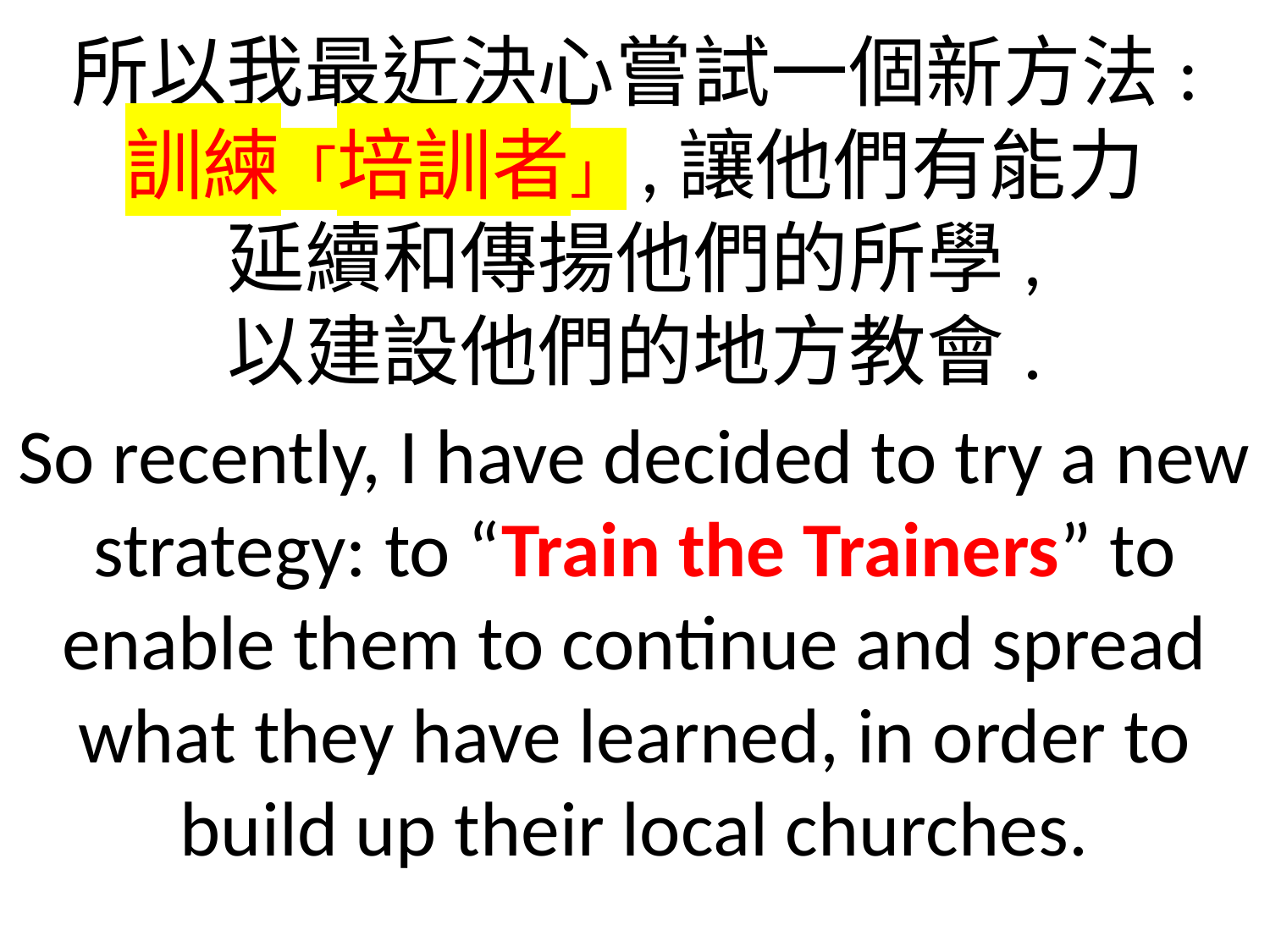

所以我最近決心嘗試一個新方法:
訓練「培訓者」,讓他們有能力
延續和傳揚他們的所學,
以建設他們的地方教會.
So recently, I have decided to try a new strategy: to “Train the Trainers” to enable them to continue and spread what they have learned, in order to build up their local churches.